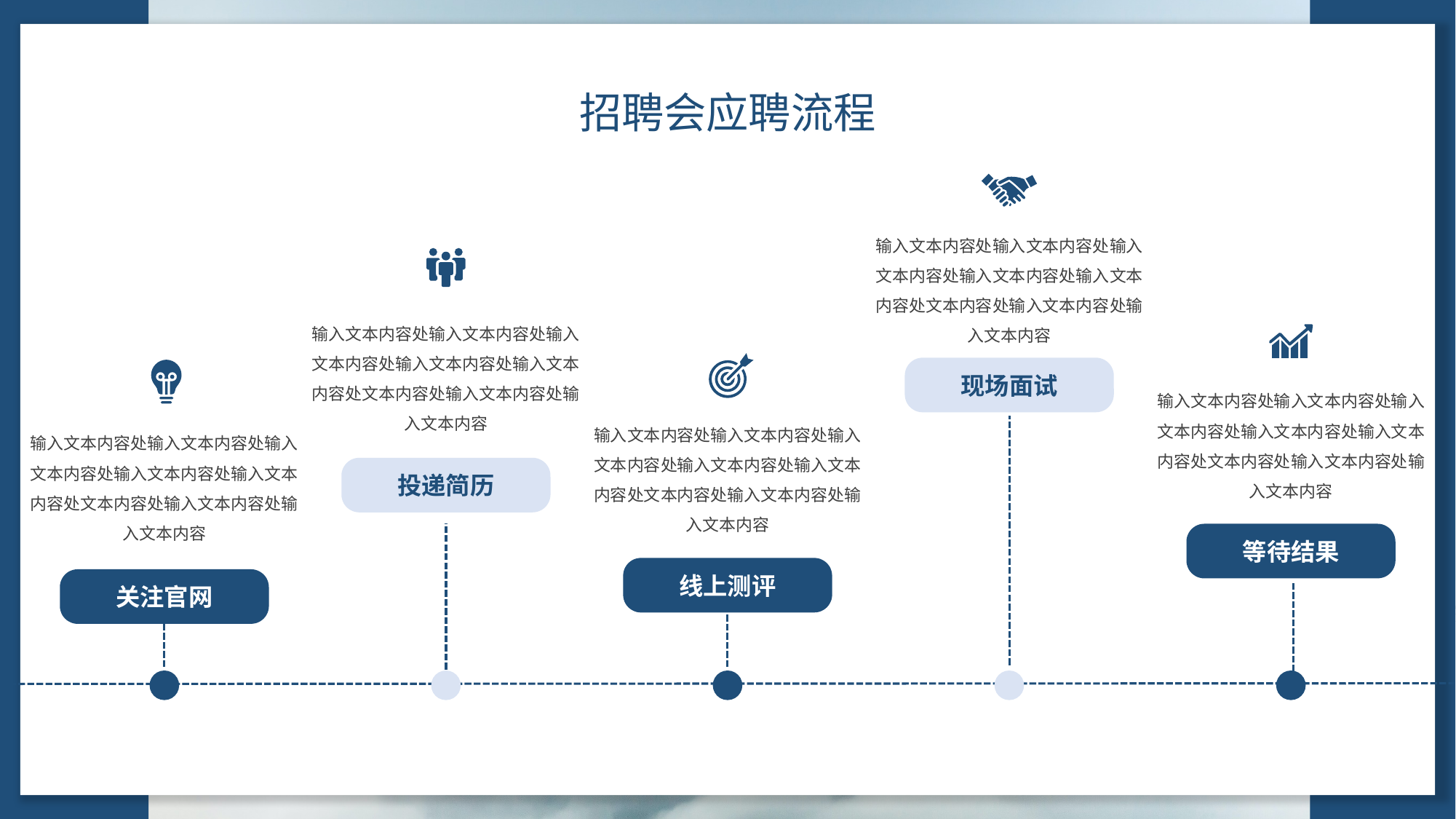

招聘会应聘流程

输入文本内容处输入文本内容处输入文本内容处输入文本内容处输入文本内容处文本内容处输入文本内容处输入文本内容

输入文本内容处输入文本内容处输入文本内容处输入文本内容处输入文本内容处文本内容处输入文本内容处输入文本内容

现场面试

输入文本内容处输入文本内容处输入文本内容处输入文本内容处输入文本内容处文本内容处输入文本内容处输入文本内容
输入文本内容处输入文本内容处输入文本内容处输入文本内容处输入文本内容处文本内容处输入文本内容处输入文本内容
输入文本内容处输入文本内容处输入文本内容处输入文本内容处输入文本内容处文本内容处输入文本内容处输入文本内容
投递简历
等待结果
线上测评
关注官网